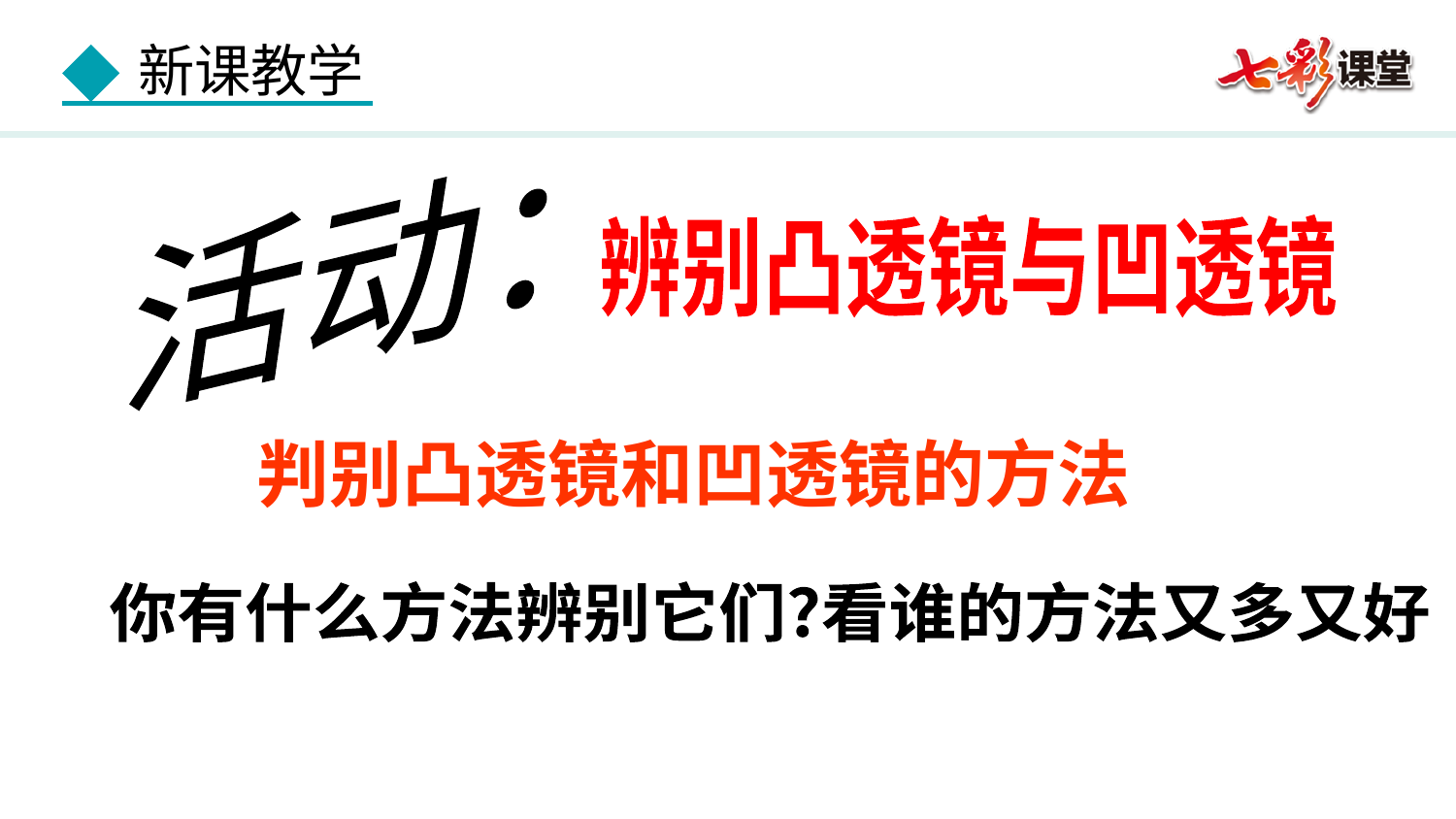

活动：
辨别凸透镜与凹透镜
　　判别凸透镜和凹透镜的方法
你有什么方法辨别它们?看谁的方法又多又好